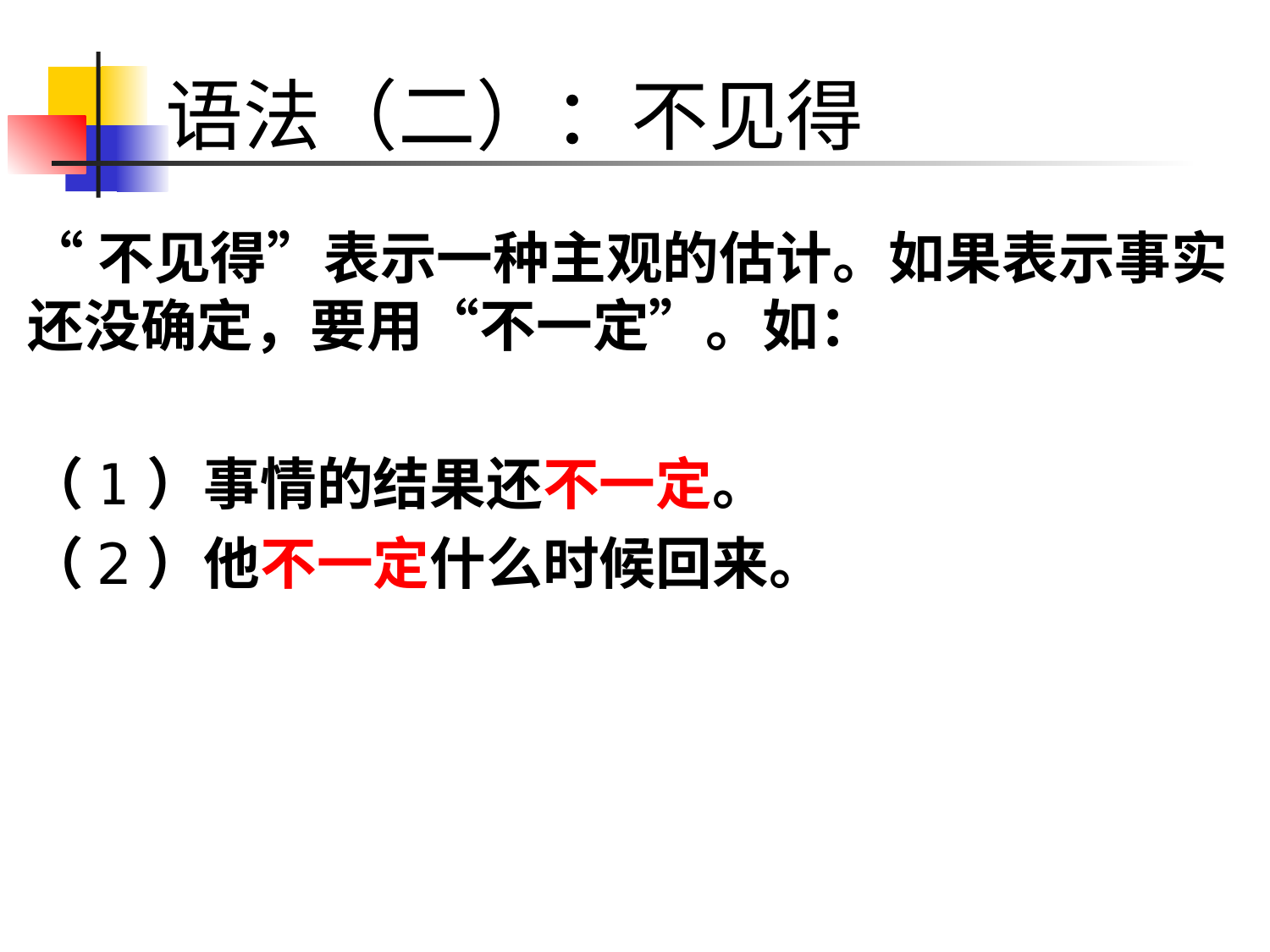

# 语法（二）：不见得
“不见得”表示一种主观的估计。如果表示事实还没确定，要用“不一定”。如：

（1）事情的结果还不一定。
（2）他不一定什么时候回来。